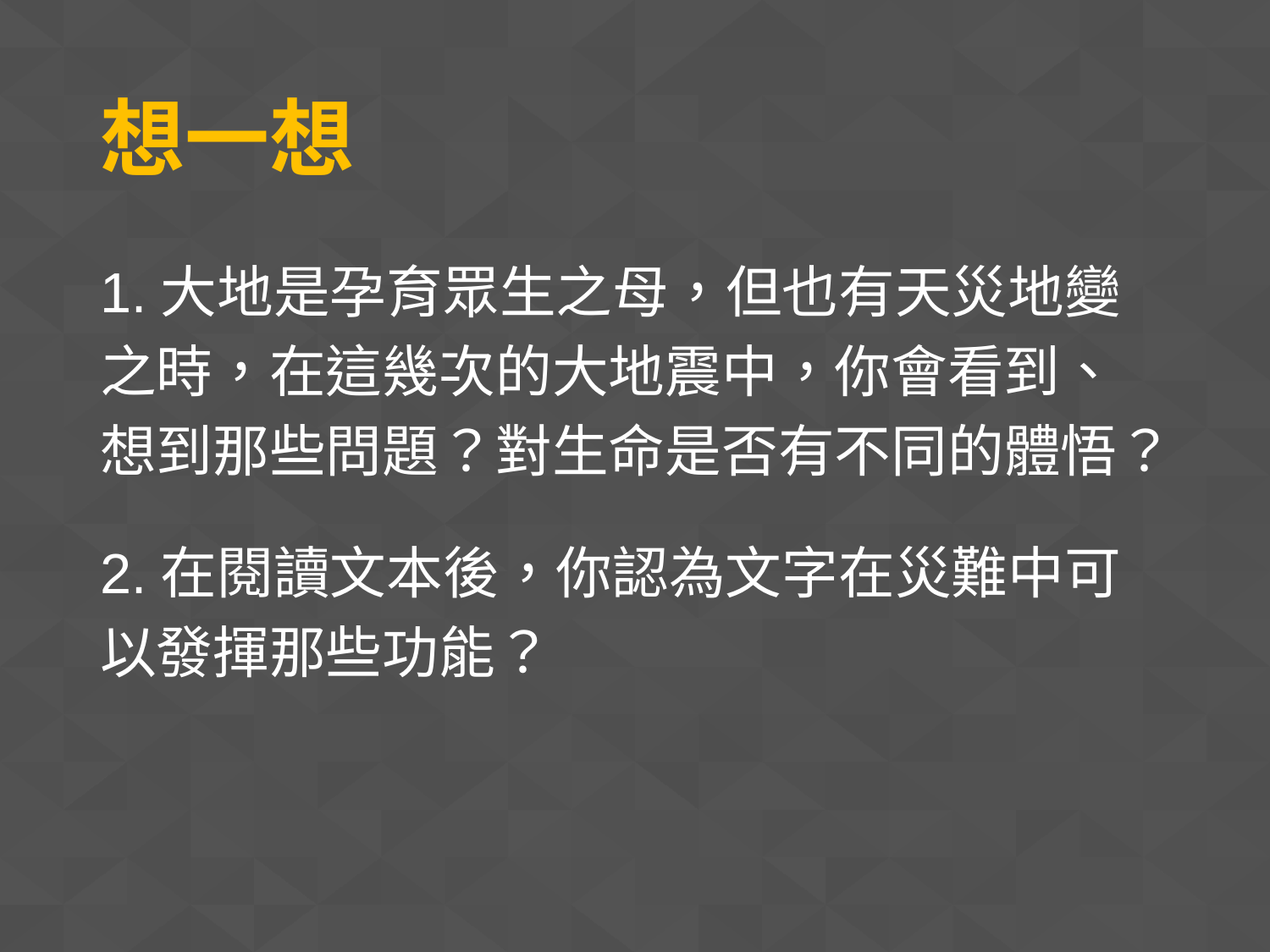

# 想一想
1.大地是孕育眾生之母，但也有天災地變之時，在這幾次的大地震中，你會看到、想到那些問題？對生命是否有不同的體悟？
2.在閱讀文本後，你認為文字在災難中可以發揮那些功能？